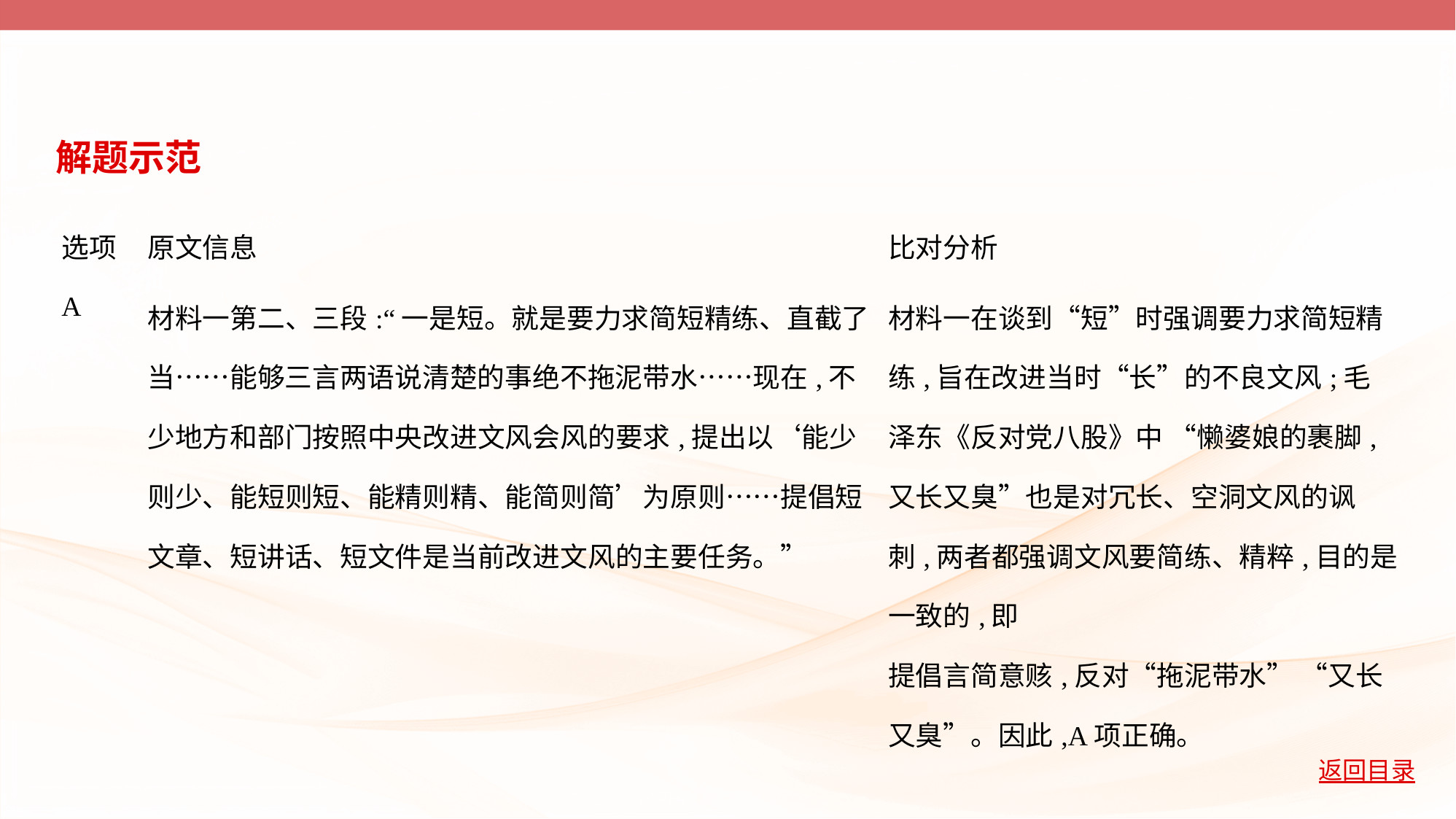

解题示范
| 选项 | 原文信息 | 比对分析 |
| --- | --- | --- |
| A | 材料一第二、三段:“一是短。就是要力求简短精练、直截了当……能够三言两语说清楚的事绝不拖泥带水……现在,不少地方和部门按照中央改进文风会风的要求,提出以‘能少则少、能短则短、能精则精、能简则简’为原则……提倡短文章、短讲话、短文件是当前改进文风的主要任务。” | 材料一在谈到“短”时强调要力求简短精练,旨在改进当时“长”的不良文风;毛泽东《反对党八股》中 “懒婆娘的裹脚,又长又臭”也是对冗长、空洞文风的讽刺,两者都强调文风要简练、精粹,目的是一致的,即 提倡言简意赅,反对“拖泥带水” “又长又臭”。因此,A项正确。 |